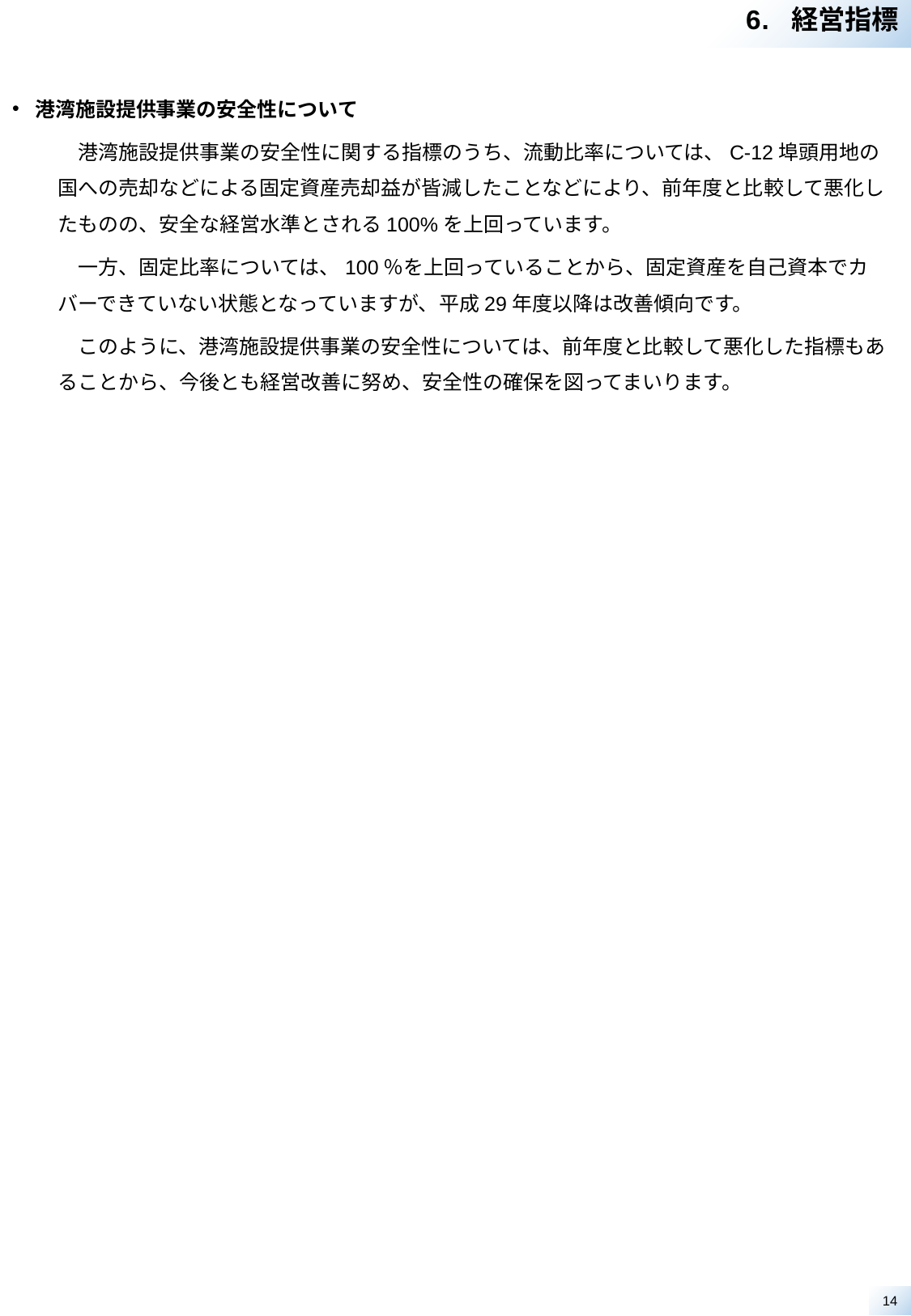

経営指標
港湾施設提供事業の安全性について
　港湾施設提供事業の安全性に関する指標のうち、流動比率については、C-12埠頭用地の国への売却などによる固定資産売却益が皆減したことなどにより、前年度と比較して悪化したものの、安全な経営水準とされる100%を上回っています。
　一方、固定比率については、100％を上回っていることから、固定資産を自己資本でカバーできていない状態となっていますが、平成29年度以降は改善傾向です。
　このように、港湾施設提供事業の安全性については、前年度と比較して悪化した指標もあることから、今後とも経営改善に努め、安全性の確保を図ってまいります。

14